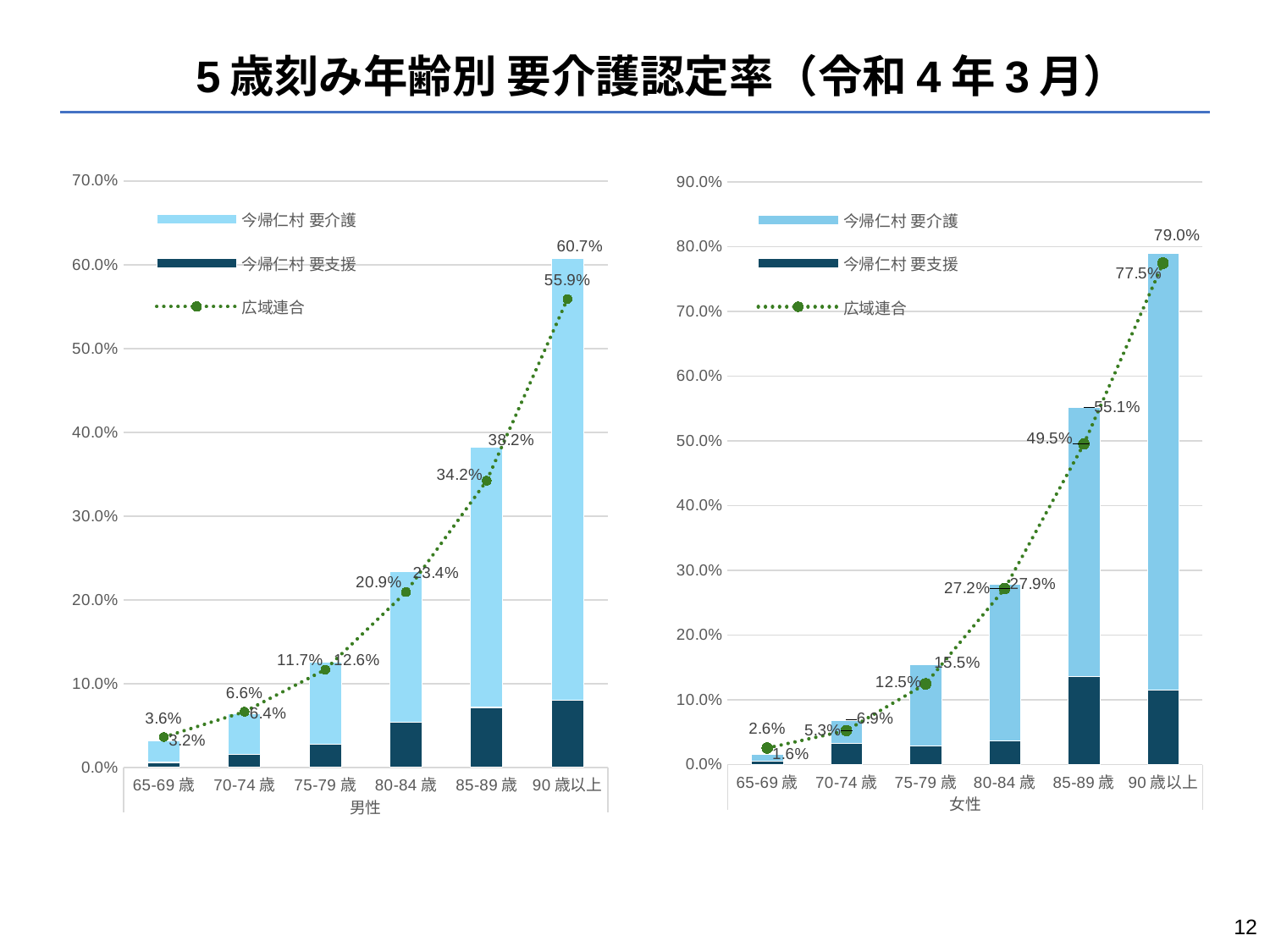

# 5歳刻み年齢別 要介護認定率（令和4年3月）

### Chart

| Category | 今帰仁村 | 今帰仁村 | 今帰仁村 | 広域連合 |
|---|---|---|---|---|
| 65-69歳 | 0.005958268336144647 | 0.02581916278996014 | 0.03177743112610478 | 0.03625618802834146 |
| 70-74歳 | 0.015121337249100184 | 0.0491443460595756 | 0.06426568330867578 | 0.06644949233826702 |
| 75-79歳 | 0.027338071932468292 | 0.09841705895688584 | 0.12575513088935414 | 0.1167601108033241 |
| 80-84歳 | 0.05360898784178936 | 0.1803211409223824 | 0.23393012876417177 | 0.20919012290974595 |
| 85-89歳 | 0.0715694561848408 | 0.31013431013431014 | 0.381703766319151 | 0.34222873526469566 |
| 90歳以上 | 0.08020649710400402 | 0.5270712666834549 | 0.607277763787459 | 0.559011541945671 |

### Chart

| Category | 今帰仁村 | 今帰仁村 | 今帰仁村 | 広域連合 |
|---|---|---|---|---|
| 65-69歳 | 0.00519707926946716 | 0.01039415853893432 | 0.01559123780840148 | 0.025589853301858947 |
| 70-74歳 | 0.033061052038588834 | 0.03581613970847124 | 0.06887719174706007 | 0.052669632998050095 |
| 75-79歳 | 0.0297270955165692 | 0.12485380116959063 | 0.15458089668615985 | 0.124640269976015 |
| 80-84歳 | 0.03688829391640637 | 0.24240878859352755 | 0.27929708250993396 | 0.27174694163278484 |
| 85-89歳 | 0.13643410852713178 | 0.4149870801033592 | 0.5514211886304909 | 0.4951645693449573 |
| 90歳以上 | 0.11583085169743897 | 0.6745443716497915 | 0.7903752233472305 | 0.7745479424427437 |
12